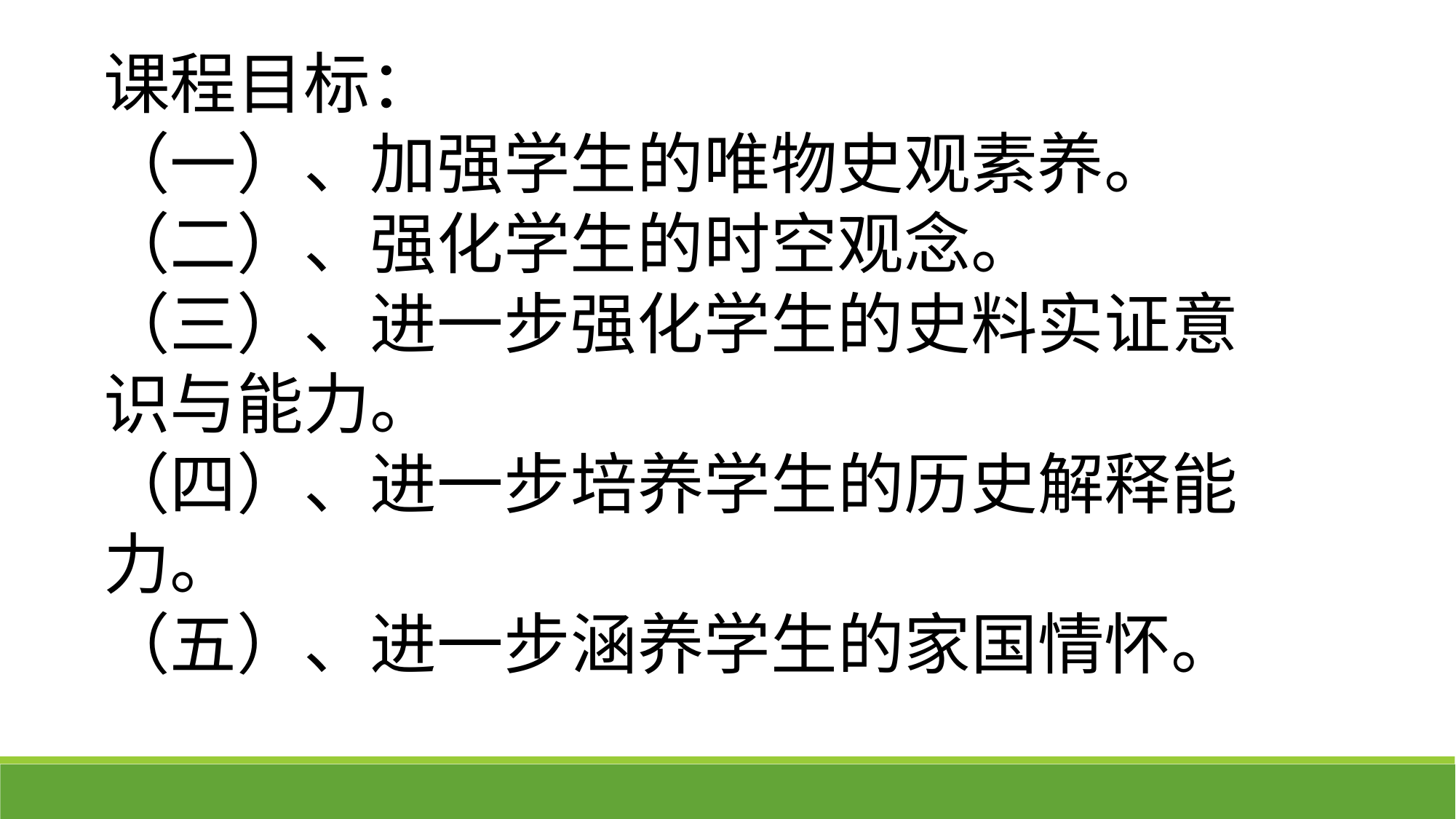

课程目标：
（一）、加强学生的唯物史观素养。
（二）、强化学生的时空观念。
（三）、进一步强化学生的史料实证意识与能力。
（四）、进一步培养学生的历史解释能力。
（五）、进一步涵养学生的家国情怀。